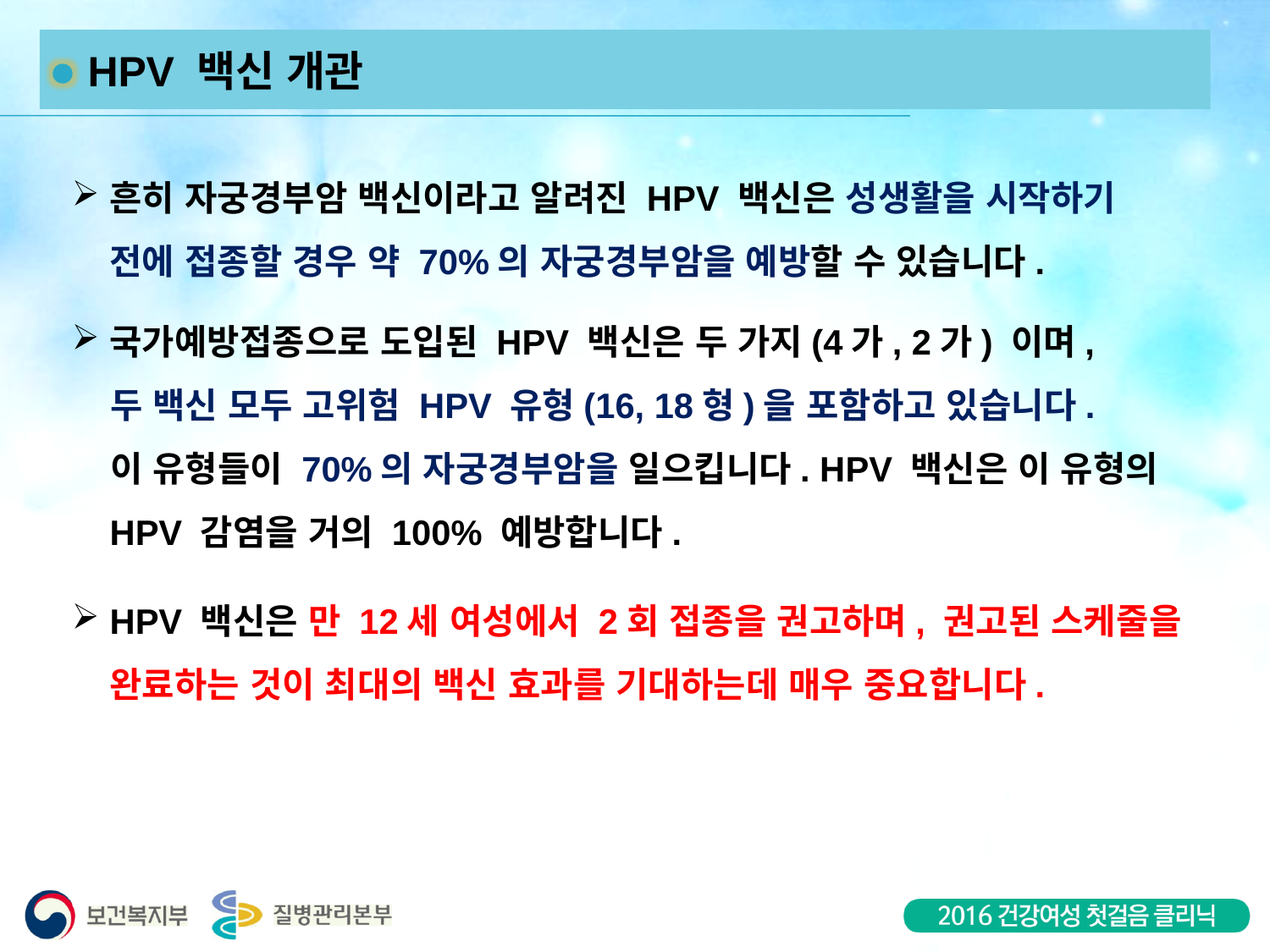

HPV 백신 개관

흔히 자궁경부암 백신이라고 알려진 HPV 백신은 성생활을 시작하기 전에 접종할 경우 약 70%의 자궁경부암을 예방할 수 있습니다.

국가예방접종으로 도입된 HPV 백신은 두 가지(4가, 2가) 이며,
   두 백신 모두 고위험 HPV 유형(16, 18형)을 포함하고 있습니다.
   이 유형들이 70%의 자궁경부암을 일으킵니다. HPV 백신은 이 유형의 HPV 감염을 거의 100% 예방합니다.

HPV 백신은 만 12세 여성에서 2회 접종을 권고하며, 권고된 스케줄을 완료하는 것이 최대의 백신 효과를 기대하는데 매우 중요합니다.